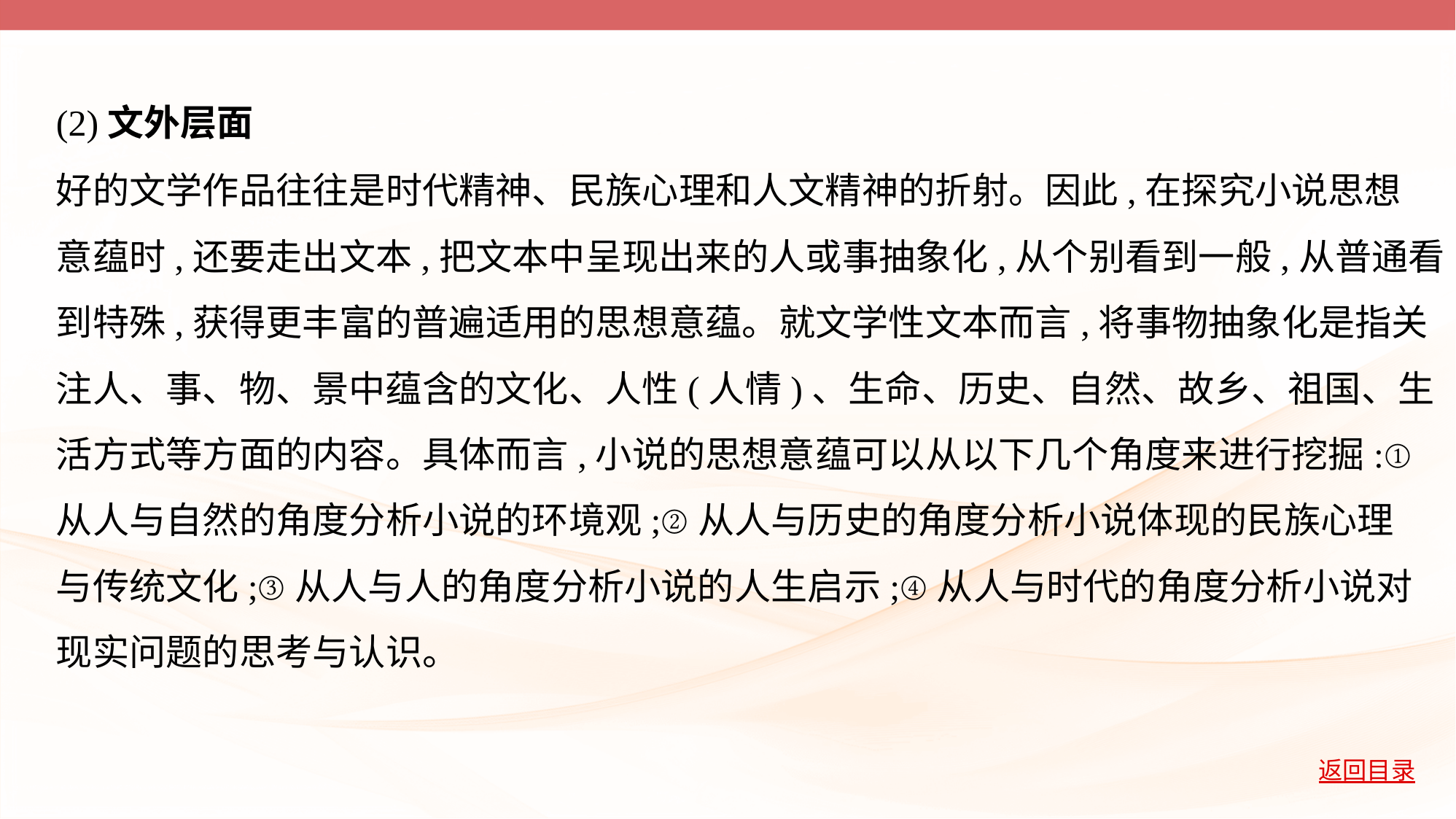

(2)文外层面
好的文学作品往往是时代精神、民族心理和人文精神的折射。因此,在探究小说思想
意蕴时,还要走出文本,把文本中呈现出来的人或事抽象化,从个别看到一般,从普通看
到特殊,获得更丰富的普遍适用的思想意蕴。就文学性文本而言,将事物抽象化是指关
注人、事、物、景中蕴含的文化、人性(人情)、生命、历史、自然、故乡、祖国、生
活方式等方面的内容。具体而言,小说的思想意蕴可以从以下几个角度来进行挖掘:①
从人与自然的角度分析小说的环境观;②从人与历史的角度分析小说体现的民族心理
与传统文化;③从人与人的角度分析小说的人生启示;④从人与时代的角度分析小说对
现实问题的思考与认识。